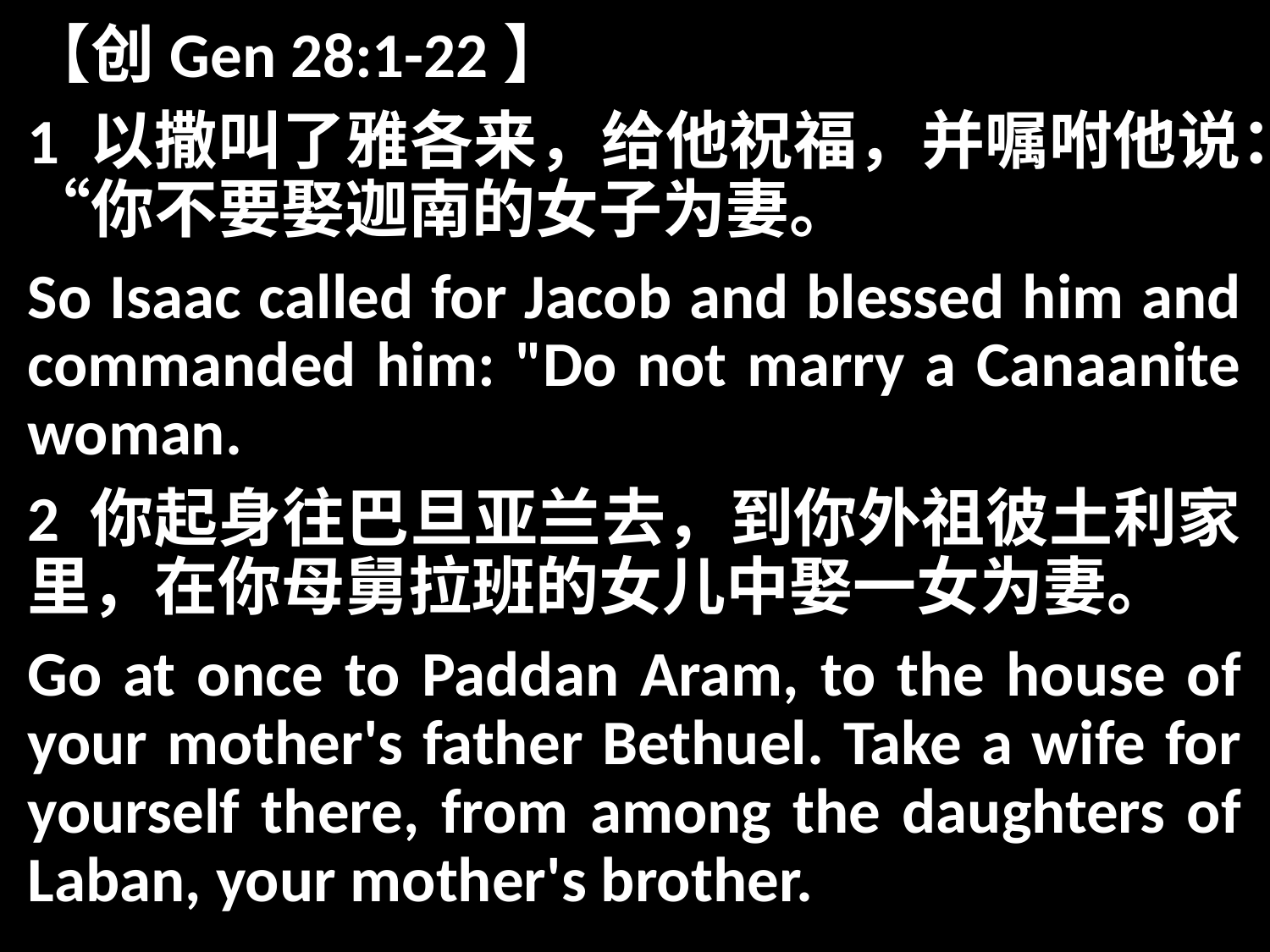

【创Gen 28:1-22】
1 以撒叫了雅各来，给他祝福，并嘱咐他说：“你不要娶迦南的女子为妻。
So Isaac called for Jacob and blessed him and commanded him: "Do not marry a Canaanite woman.
2 你起身往巴旦亚兰去，到你外祖彼土利家里，在你母舅拉班的女儿中娶一女为妻。
Go at once to Paddan Aram, to the house of your mother's father Bethuel. Take a wife for yourself there, from among the daughters of Laban, your mother's brother.